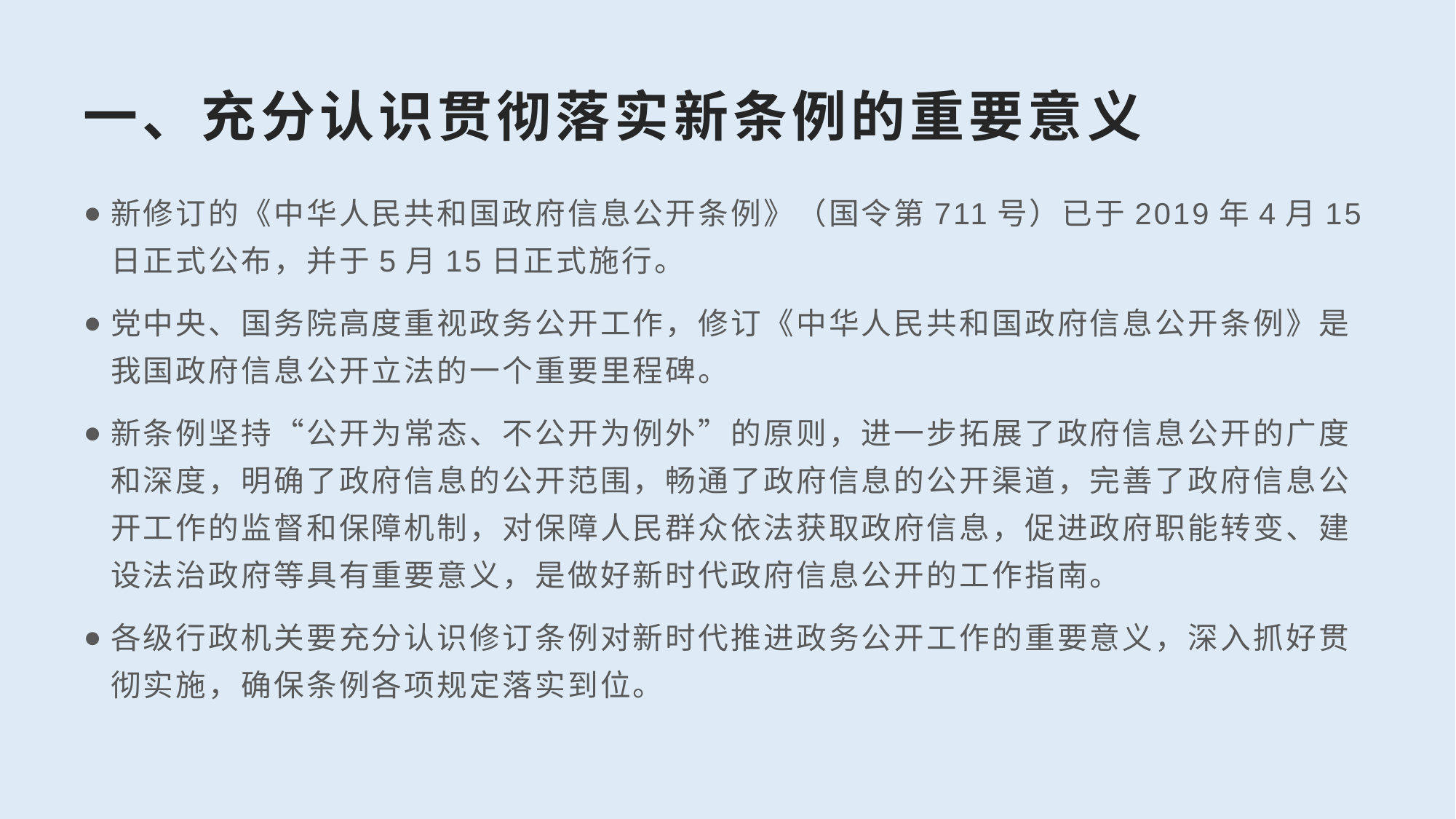

# 一、充分认识贯彻落实新条例的重要意义
新修订的《中华人民共和国政府信息公开条例》（国令第711号）已于2019年4月15日正式公布，并于5月15日正式施行。
党中央、国务院高度重视政务公开工作，修订《中华人民共和国政府信息公开条例》是我国政府信息公开立法的一个重要里程碑。
新条例坚持“公开为常态、不公开为例外”的原则，进一步拓展了政府信息公开的广度和深度，明确了政府信息的公开范围，畅通了政府信息的公开渠道，完善了政府信息公开工作的监督和保障机制，对保障人民群众依法获取政府信息，促进政府职能转变、建设法治政府等具有重要意义，是做好新时代政府信息公开的工作指南。
各级行政机关要充分认识修订条例对新时代推进政务公开工作的重要意义，深入抓好贯彻实施，确保条例各项规定落实到位。